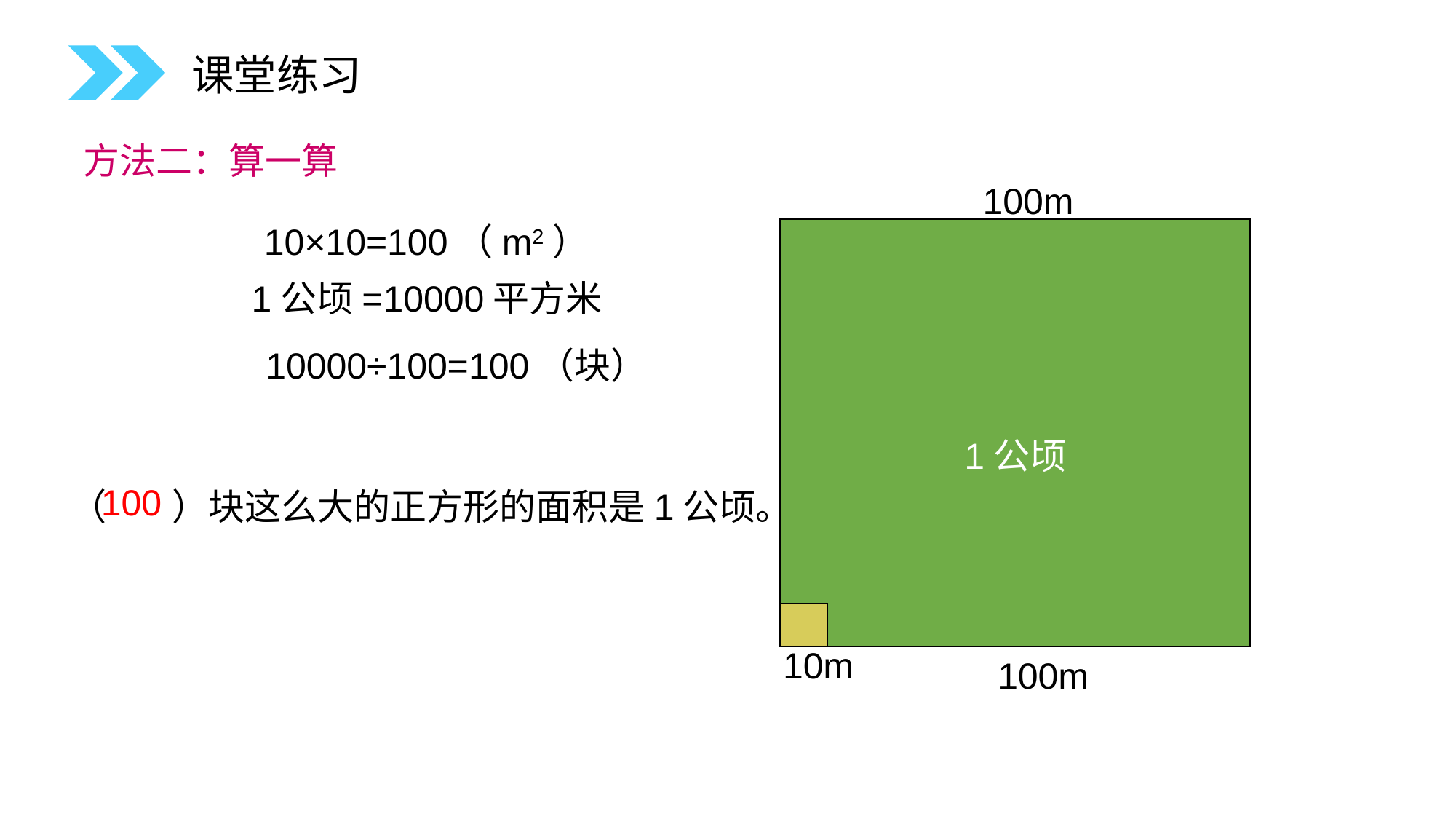

课堂练习
方法二：算一算
100m
10×10=100（m2）

1公顷
1公顷=10000平方米
10000÷100=100（块）
   （        ）块这么大的正方形的面积是1公顷。
100

10m
100m